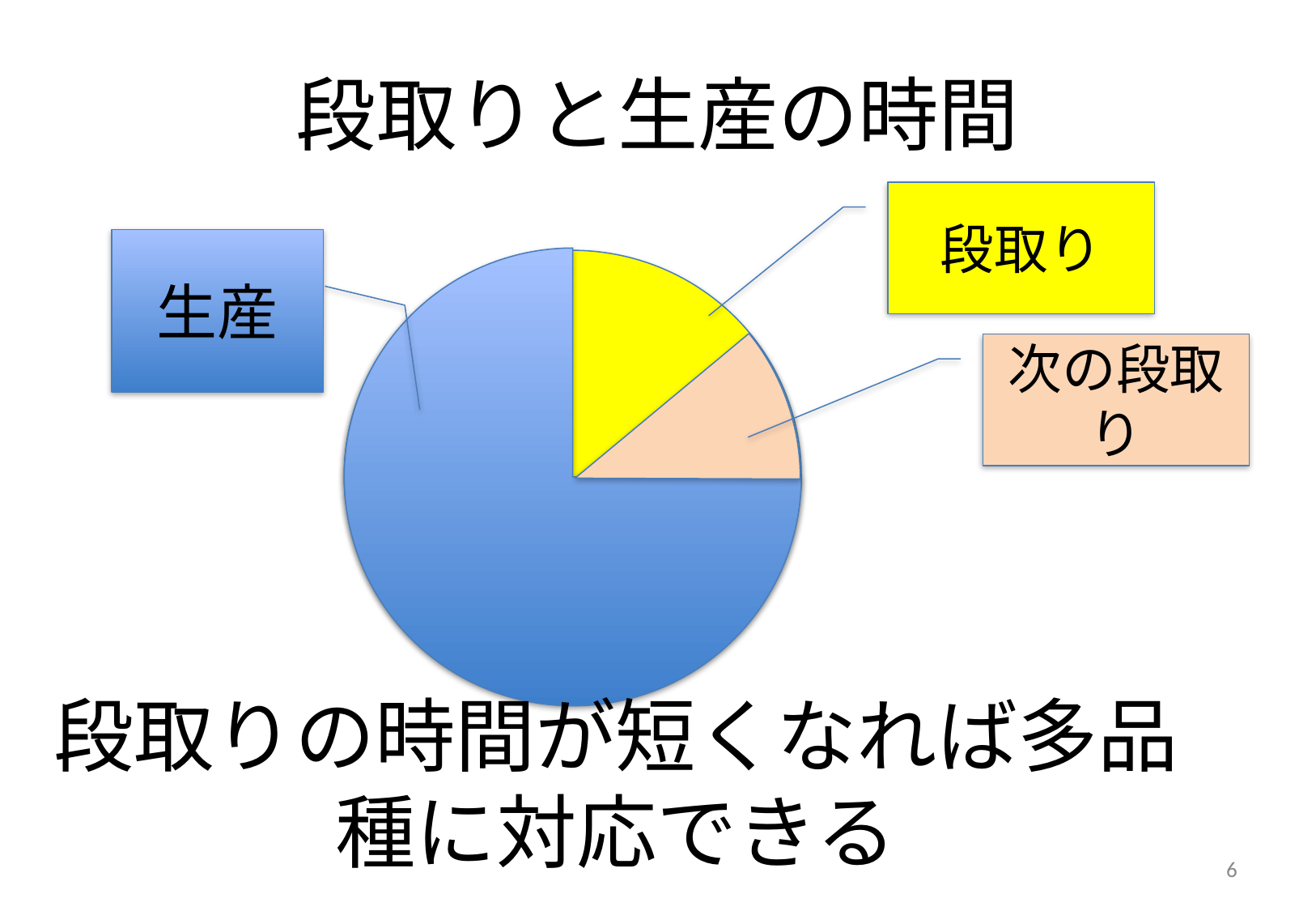

# 段取りと生産の時間
段取り
生産

次の段取り
段取りの時間が短くなれば多品種に対応できる
6